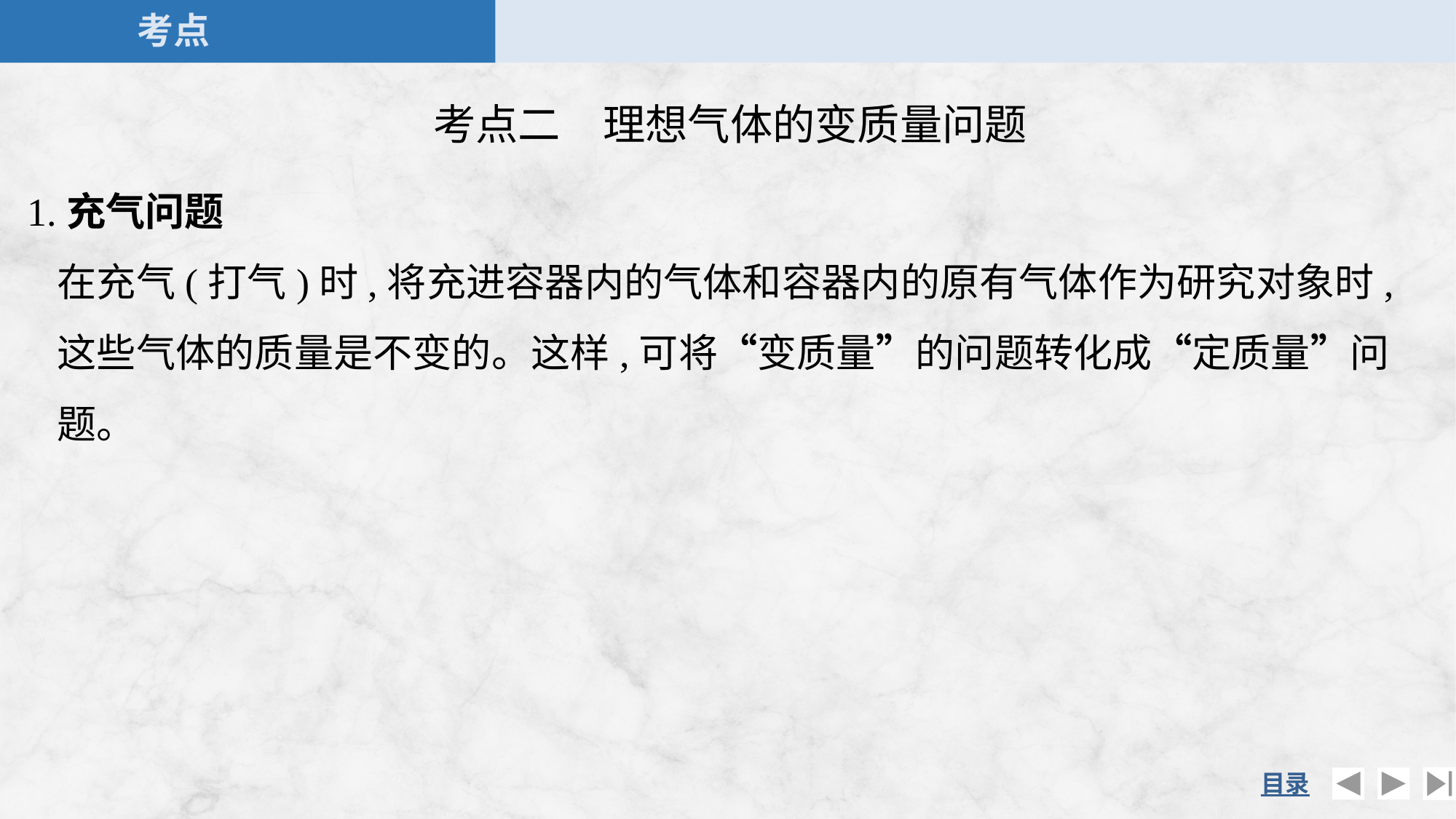

考点二　理想气体的变质量问题
1.充气问题
	在充气(打气)时,将充进容器内的气体和容器内的原有气体作为研究对象时,这些气体的质量是不变的。这样,可将“变质量”的问题转化成“定质量”问题。